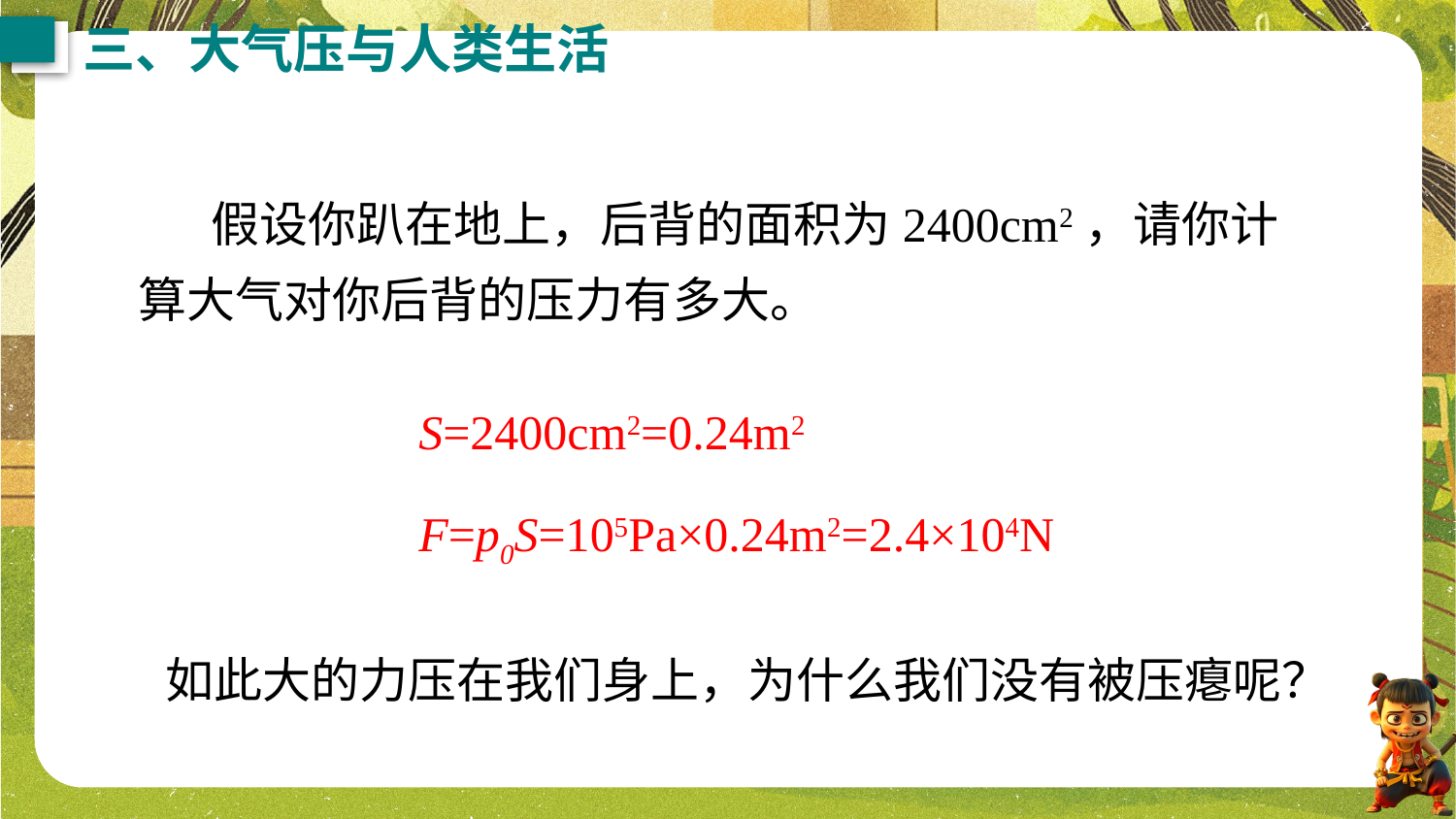

三、大气压与人类生活

假设你趴在地上，后背的面积为2400cm2，请你计算大气对你后背的压力有多大。
S=2400cm2=0.24m2
F=p0S=105Pa×0.24m2=2.4×104N
如此大的力压在我们身上，为什么我们没有被压瘪呢？